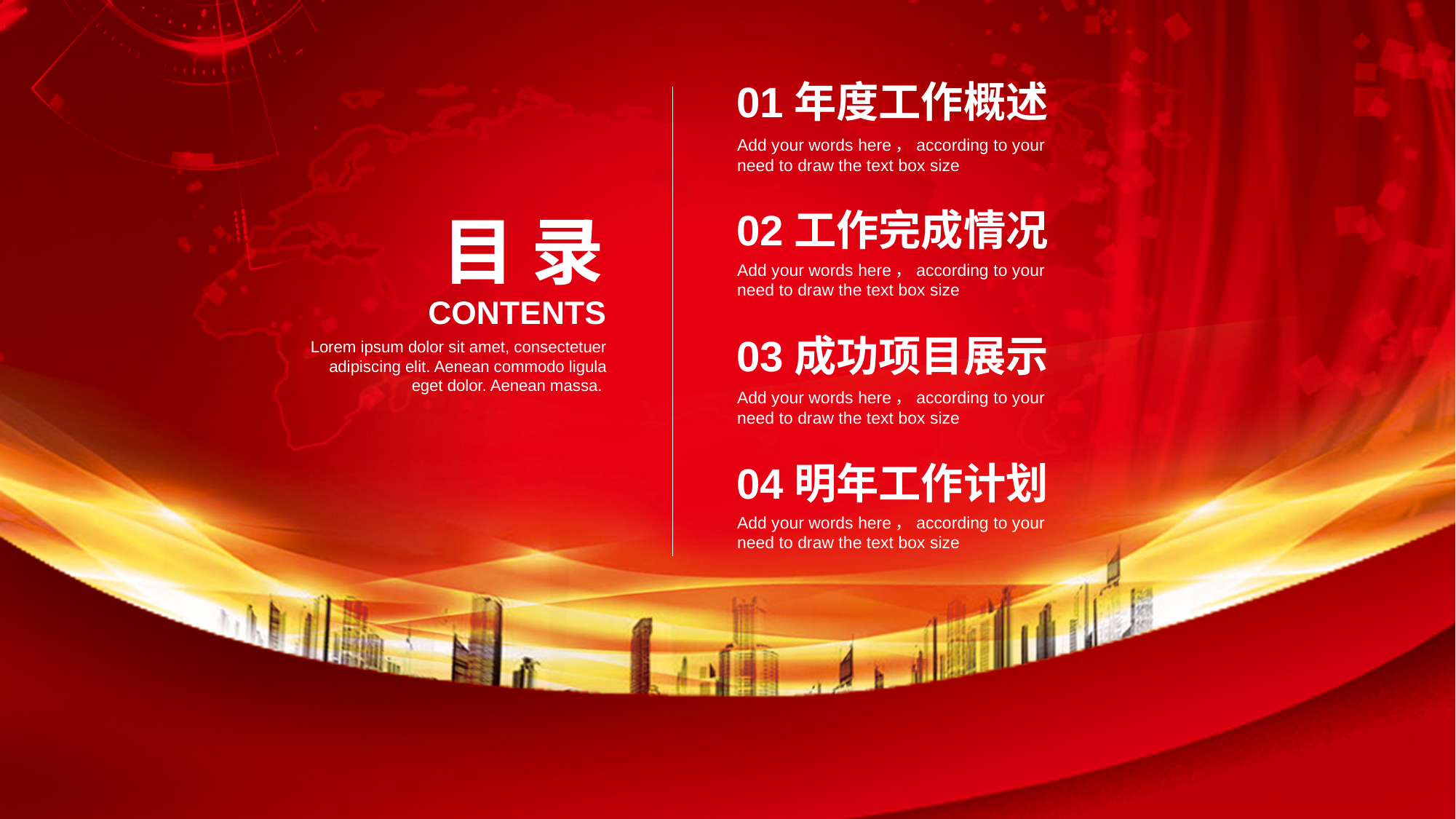

01年度工作概述
Add your words here，according to your need to draw the text box size
02工作完成情况
目 录
Add your words here，according to your need to draw the text box size
CONTENTS
03成功项目展示
Lorem ipsum dolor sit amet, consectetuer adipiscing elit. Aenean commodo ligula eget dolor. Aenean massa.
Add your words here，according to your need to draw the text box size
04明年工作计划
Add your words here，according to your need to draw the text box size